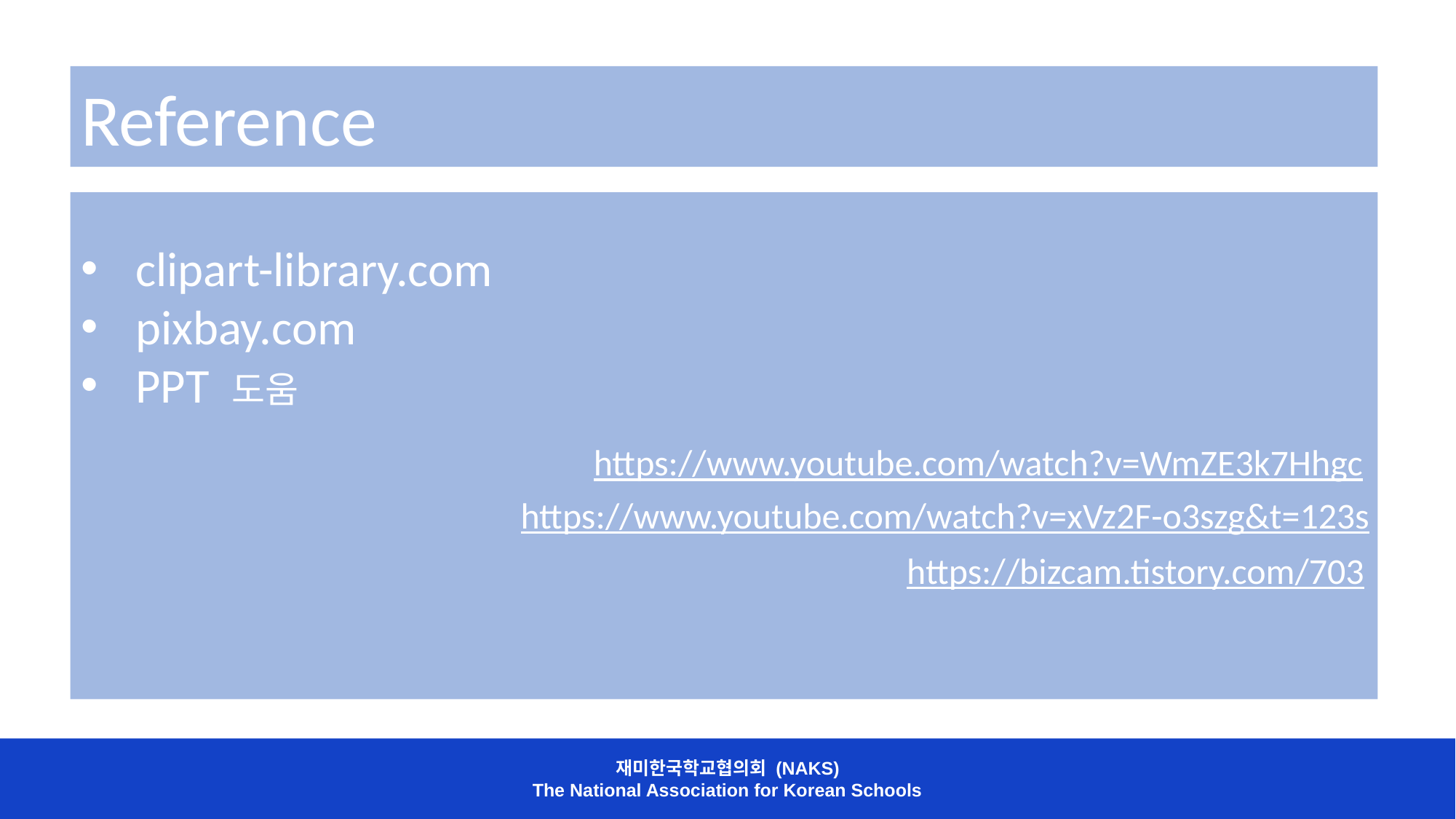

Reference

clipart-library.com
pixbay.com
PPT 도움

https://www.youtube.com/watch?v=WmZE3k7Hhgc
https://www.youtube.com/watch?v=xVz2F-o3szg&t=123s
https://bizcam.tistory.com/703
재미한국학교협의회 (NAKS)
The National Association for Korean Schools